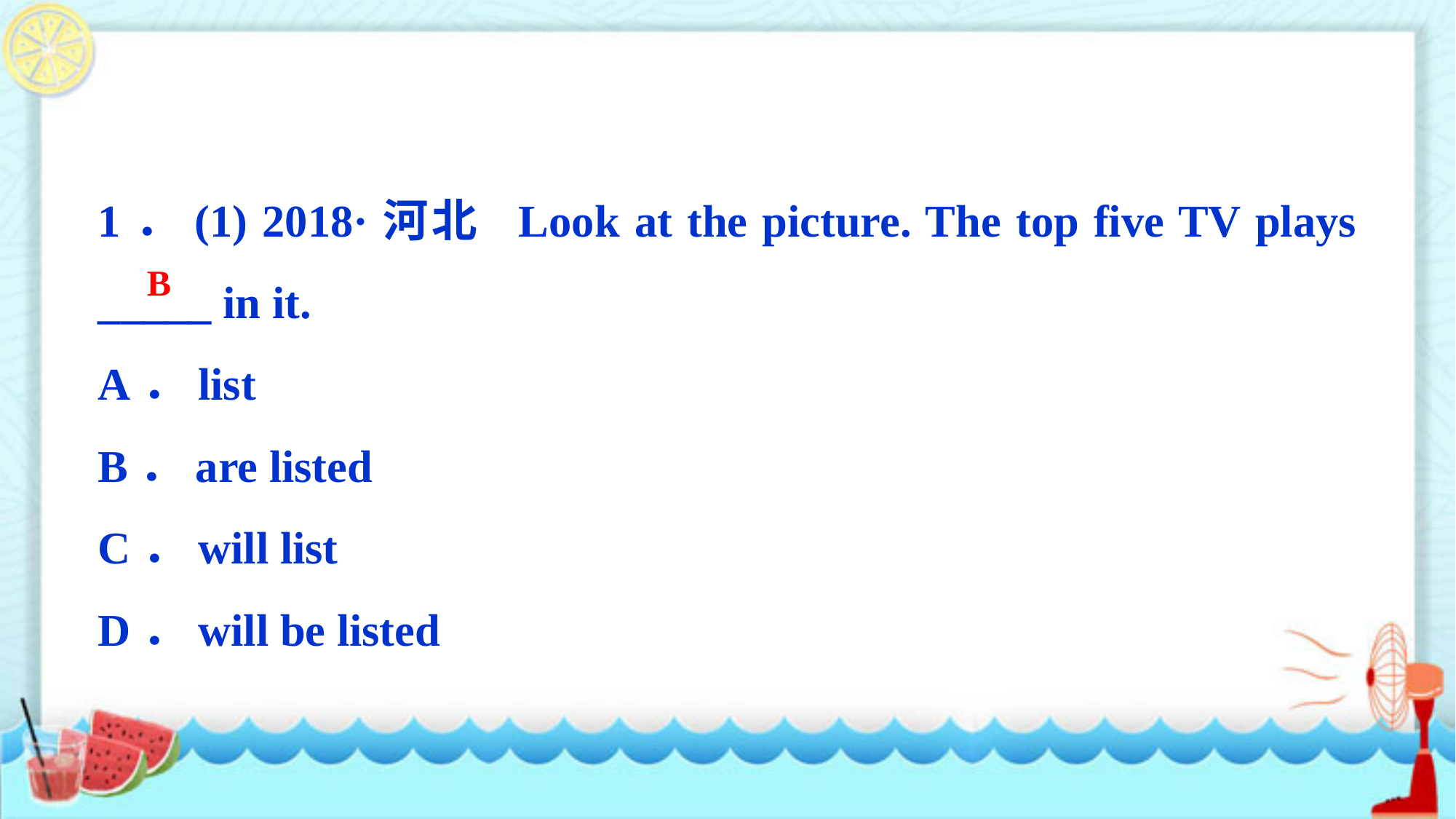

1．(1) 2018·河北  Look at the picture. The top five TV plays _____ in it.
A．list
B．are listed
C．will list
D．will be listed
B